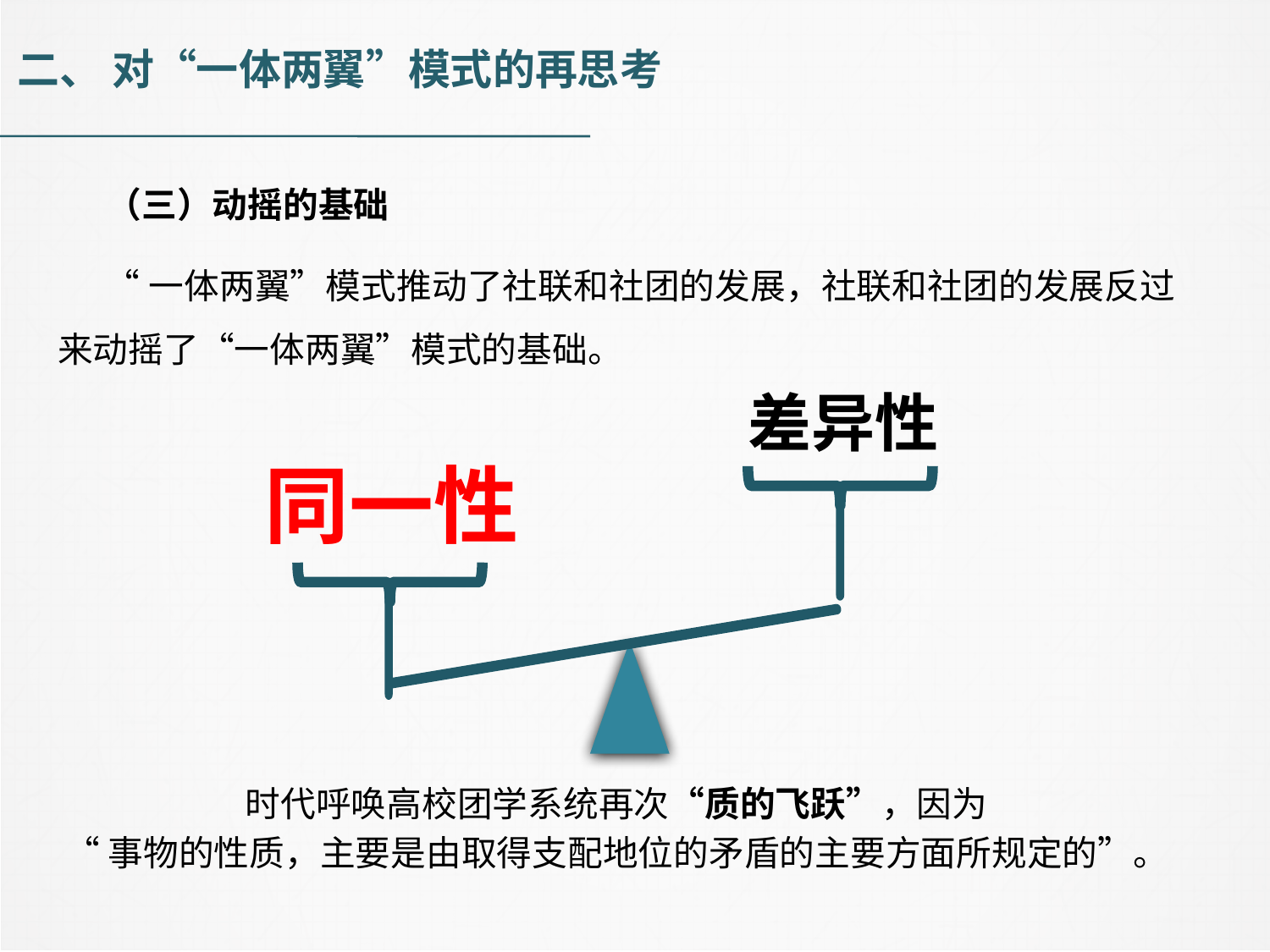

二、 对“一体两翼”模式的再思考
     （三）动摇的基础
      “一体两翼”模式推动了社联和社团的发展，社联和社团的发展反过来动摇了“一体两翼”模式的基础。

时代呼唤高校团学系统再次“质的飞跃”，因为
“事物的性质，主要是由取得支配地位的矛盾的主要方面所规定的”。

差异性
同一性